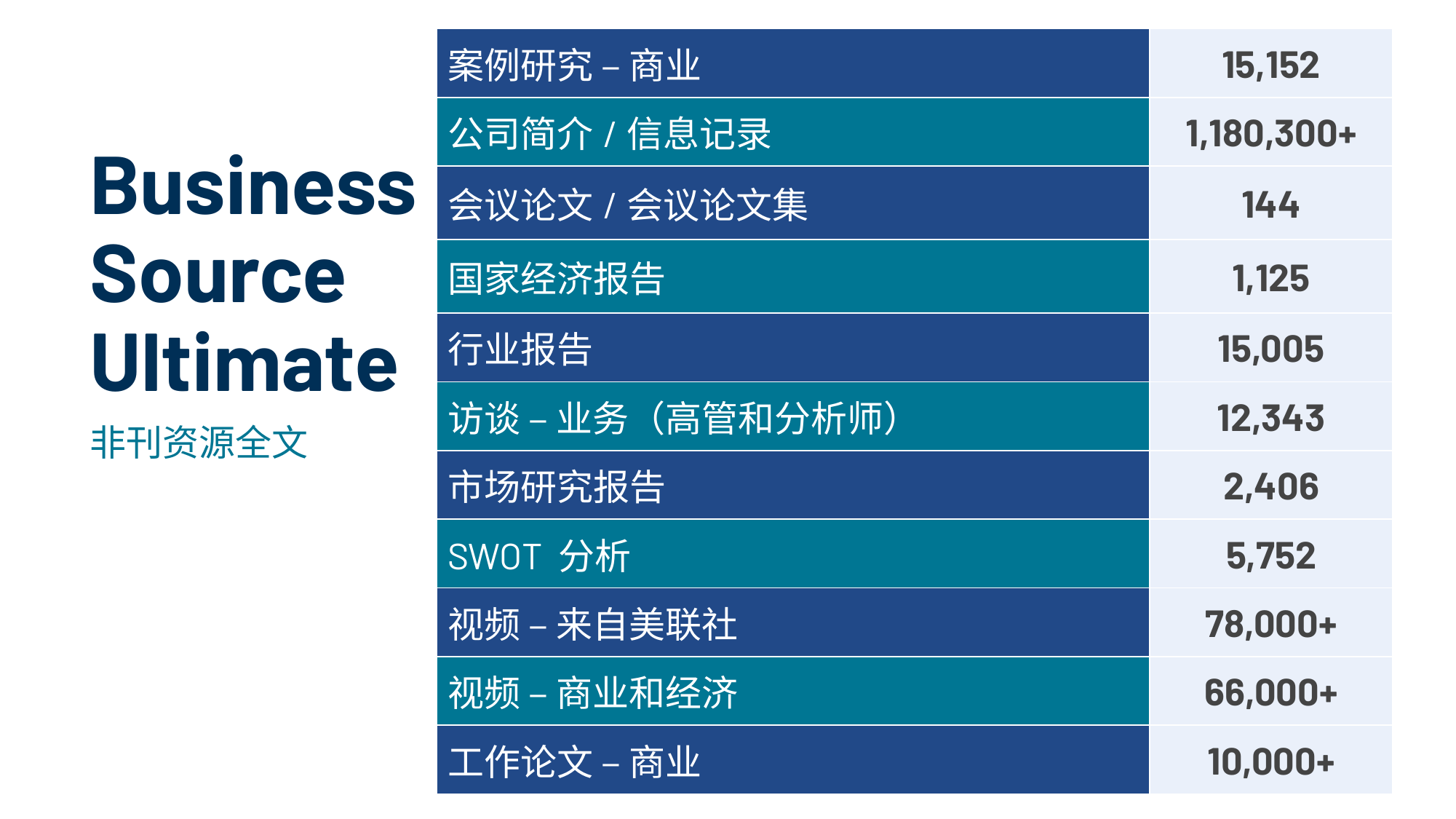

| 案例研究 – 商业 | 15,152 |
| --- | --- |
| 公司简介/信息记录 | 1,180,300+ |
| 会议论文/会议论文集 | 144 |
| 国家经济报告 | 1,125 |
| 行业报告 | 15,005 |
| 访谈 – 业务（高管和分析师） | 12,343 |
| 市场研究报告 | 2,406 |
| SWOT 分析 | 5,752 |
| 视频 – 来自美联社 | 78,000+ |
| 视频 – 商业和经济 | 66,000+ |
| 工作论文 – 商业 | 10,000+ |
# Business Source Ultimate
非刊资源全文